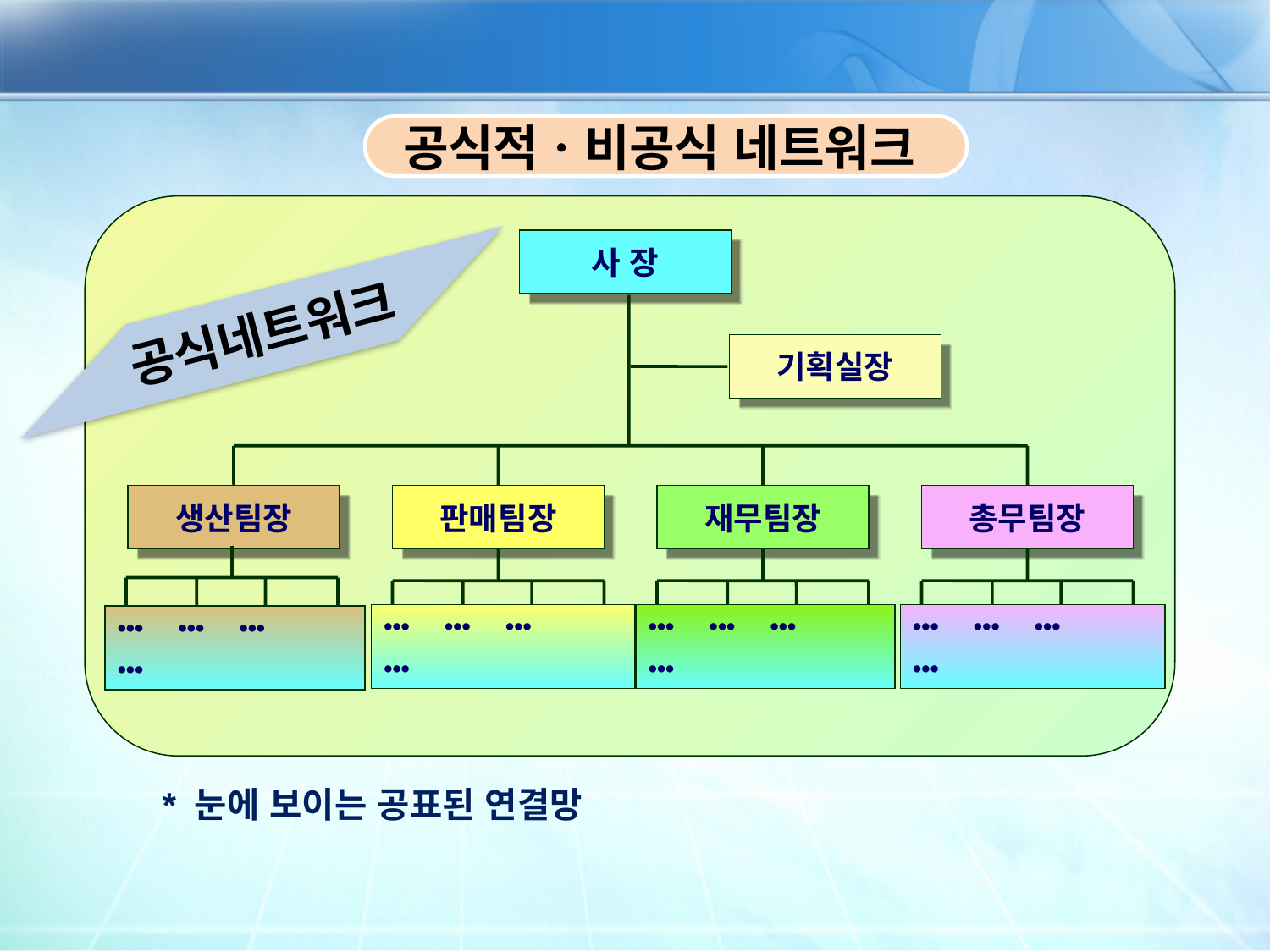

공식적ㆍ비공식 네트워크

사 장
공식네트워크

기획실장

생산팀장
판매팀장
재무팀장
총무팀장

•••     •••     •••
•••
•••     •••     •••
•••
•••     •••     •••
•••
•••     •••     •••
•••
* 눈에 보이는 공표된 연결망